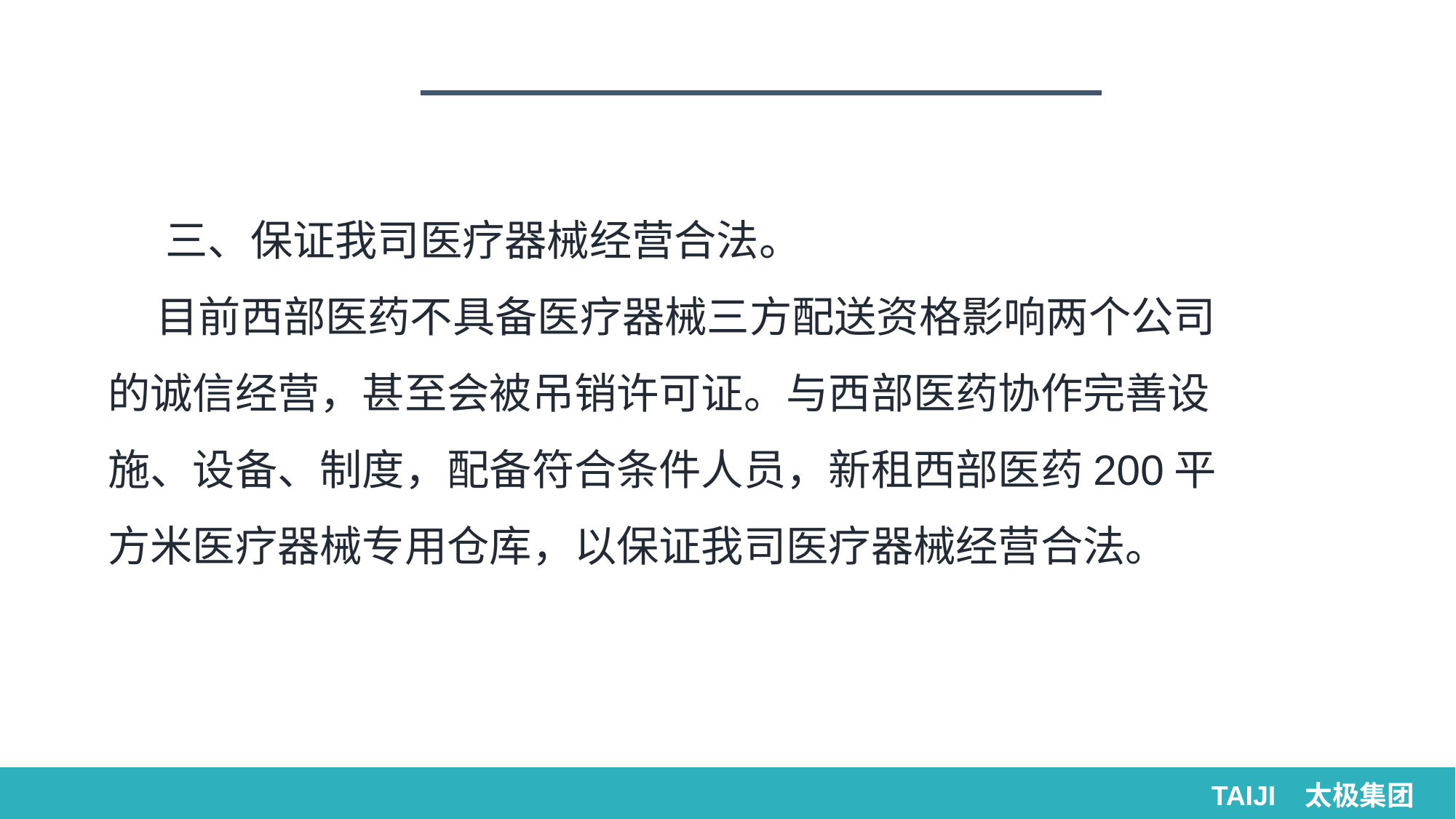

三、保证我司医疗器械经营合法。
    目前西部医药不具备医疗器械三方配送资格影响两个公司的诚信经营，甚至会被吊销许可证。与西部医药协作完善设施、设备、制度，配备符合条件人员，新租西部医药200平方米医疗器械专用仓库，以保证我司医疗器械经营合法。

TAIJI   太极集团